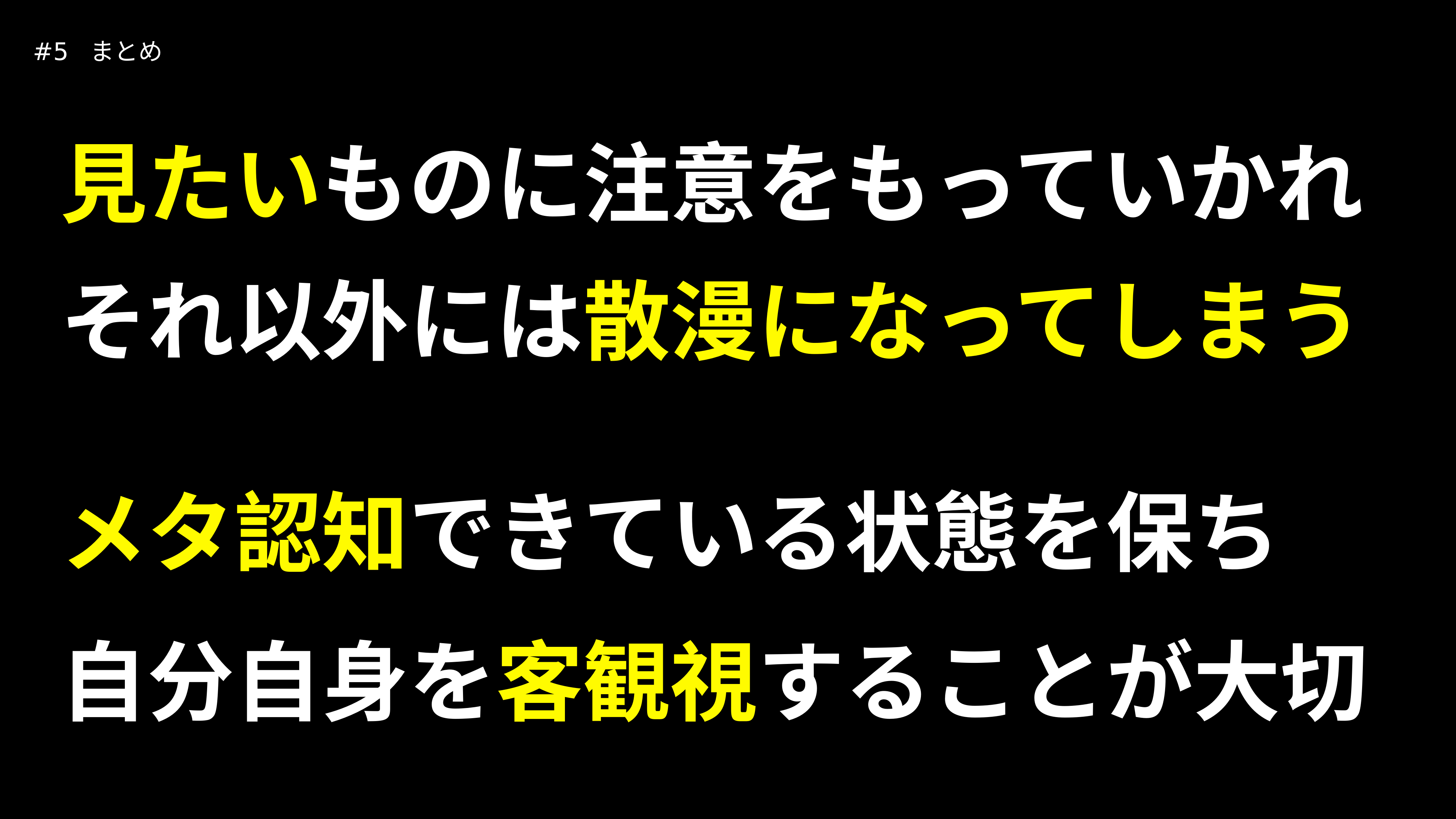

| #5 まとめ |  |
| --- | --- |
見たいものに注意をもっていかれ
それ以外には散漫になってしまう
メタ認知できている状態を保ち
自分自身を客観視することが大切